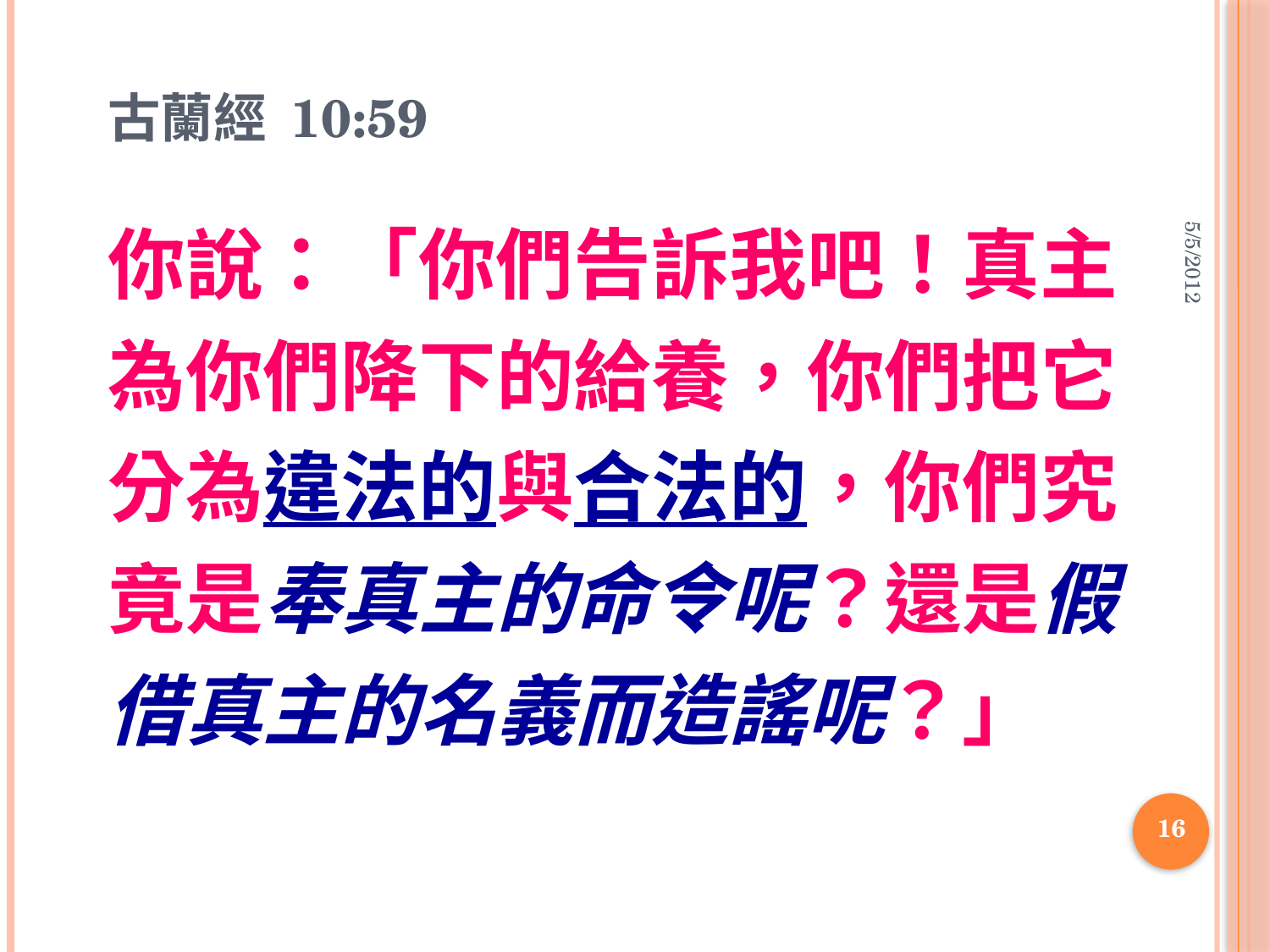

# 古蘭經 10:59
5/5/2012
你說：「你們告訴我吧！真主為你們降下的給養，你們把它分為違法的與合法的，你們究竟是奉真主的命令呢？還是假借真主的名義而造謠呢？」

16